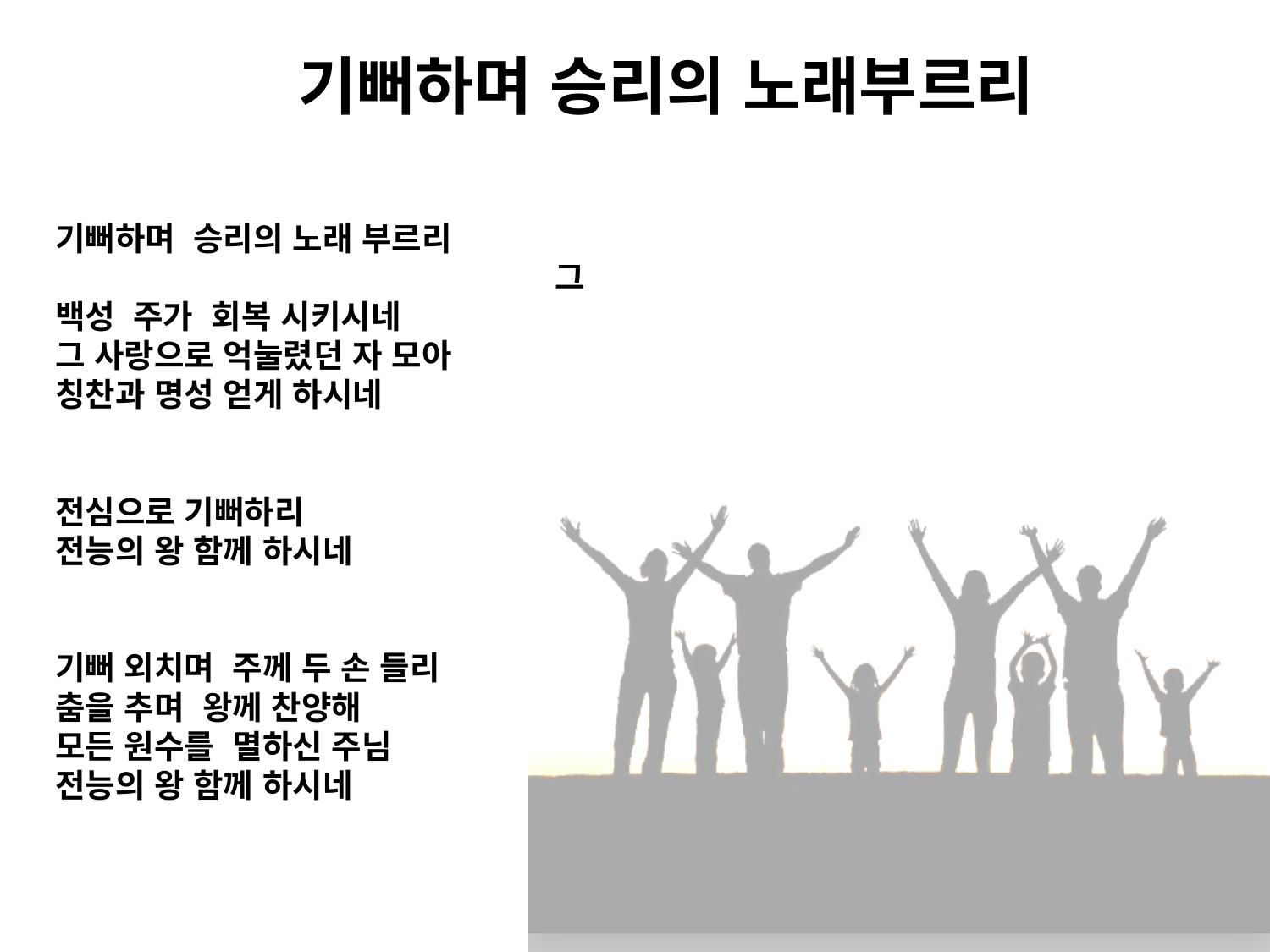

# 기뻐하며 승리의 노래부르리
기뻐하며  승리의 노래 부르리                                                                         그 백성  주가  회복 시키시네
그 사랑으로 억눌렸던 자 모아
칭찬과 명성 얻게 하시네
전심으로 기뻐하리
전능의 왕 함께 하시네
기뻐 외치며  주께 두 손 들리
춤을 추며  왕께 찬양해
모든 원수를  멸하신 주님
전능의 왕 함께 하시네